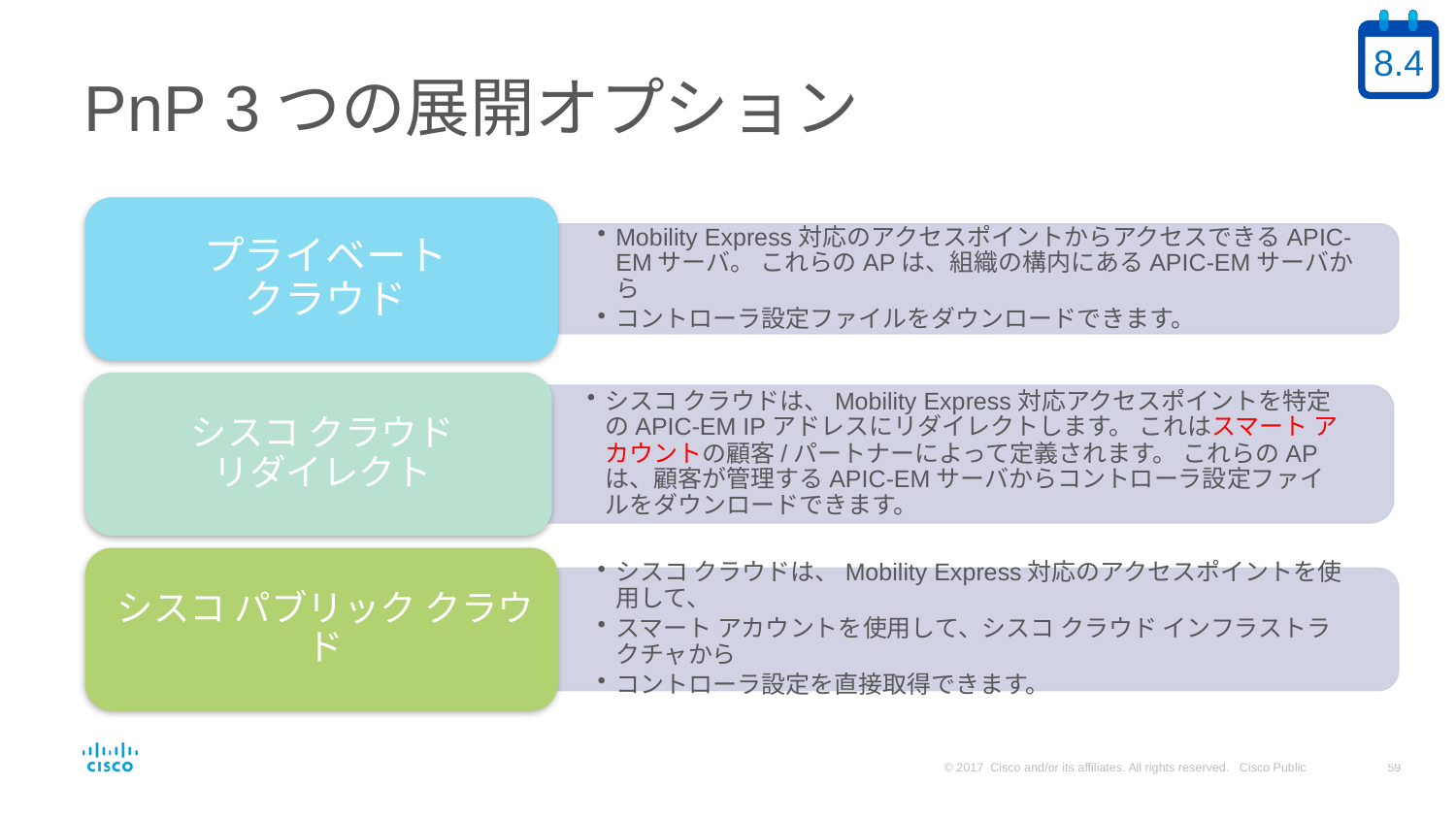

8.4
# PnP 3つの展開オプション
Mobility Express対応のアクセスポイントからアクセスできるAPIC-EMサーバ。 これらのAPは、組織の構内にあるAPIC-EMサーバから
コントローラ設定ファイルをダウンロードできます。
プライベート
クラウド
シスコ クラウドは、Mobility Express対応アクセスポイントを特定のAPIC-EM IPアドレスにリダイレクトします。 これはスマート アカウントの顧客/パートナーによって定義されます。 これらのAPは、顧客が管理するAPIC-EMサーバからコントローラ設定ファイルをダウンロードできます。
シスコ クラウド
リダイレクト
シスコ クラウドは、Mobility Express対応のアクセスポイントを使用して、
スマート アカウントを使用して、シスコ クラウド インフラストラクチャから
コントローラ設定を直接取得できます。
シスコ パブリック クラウド